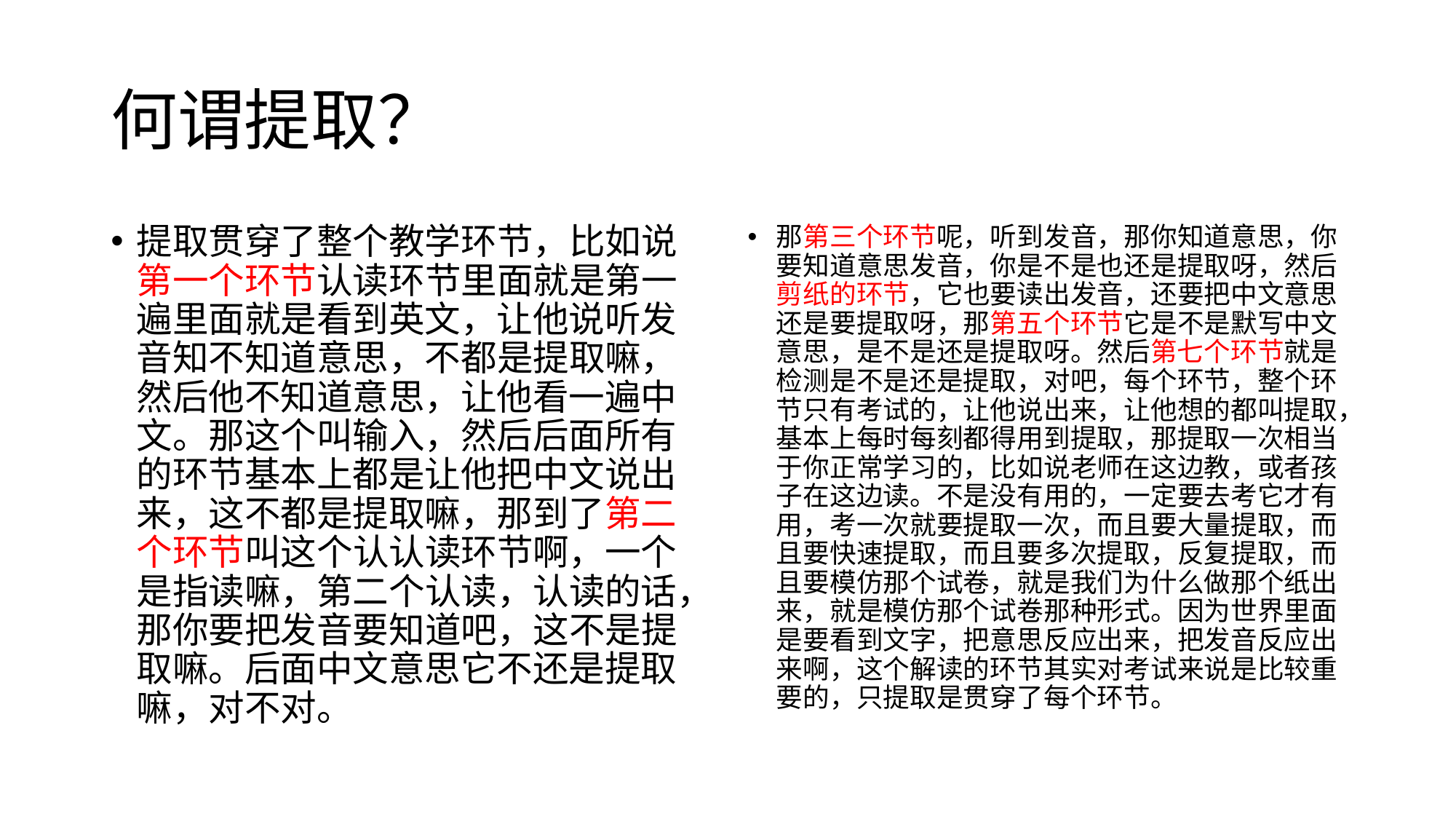

# 何谓提取？
提取贯穿了整个教学环节，比如说第一个环节认读环节里面就是第一遍里面就是看到英文，让他说听发音知不知道意思，不都是提取嘛，然后他不知道意思，让他看一遍中文。那这个叫输入，然后后面所有的环节基本上都是让他把中文说出来，这不都是提取嘛，那到了第二个环节叫这个认认读环节啊，一个是指读嘛，第二个认读，认读的话，那你要把发音要知道吧，这不是提取嘛。后面中文意思它不还是提取嘛，对不对。
那第三个环节呢，听到发音，那你知道意思，你要知道意思发音，你是不是也还是提取呀，然后剪纸的环节，它也要读出发音，还要把中文意思还是要提取呀，那第五个环节它是不是默写中文意思，是不是还是提取呀。然后第七个环节就是检测是不是还是提取，对吧，每个环节，整个环节只有考试的，让他说出来，让他想的都叫提取，基本上每时每刻都得用到提取，那提取一次相当于你正常学习的，比如说老师在这边教，或者孩子在这边读。不是没有用的，一定要去考它才有用，考一次就要提取一次，而且要大量提取，而且要快速提取，而且要多次提取，反复提取，而且要模仿那个试卷，就是我们为什么做那个纸出来，就是模仿那个试卷那种形式。因为世界里面是要看到文字，把意思反应出来，把发音反应出来啊，这个解读的环节其实对考试来说是比较重要的，只提取是贯穿了每个环节。